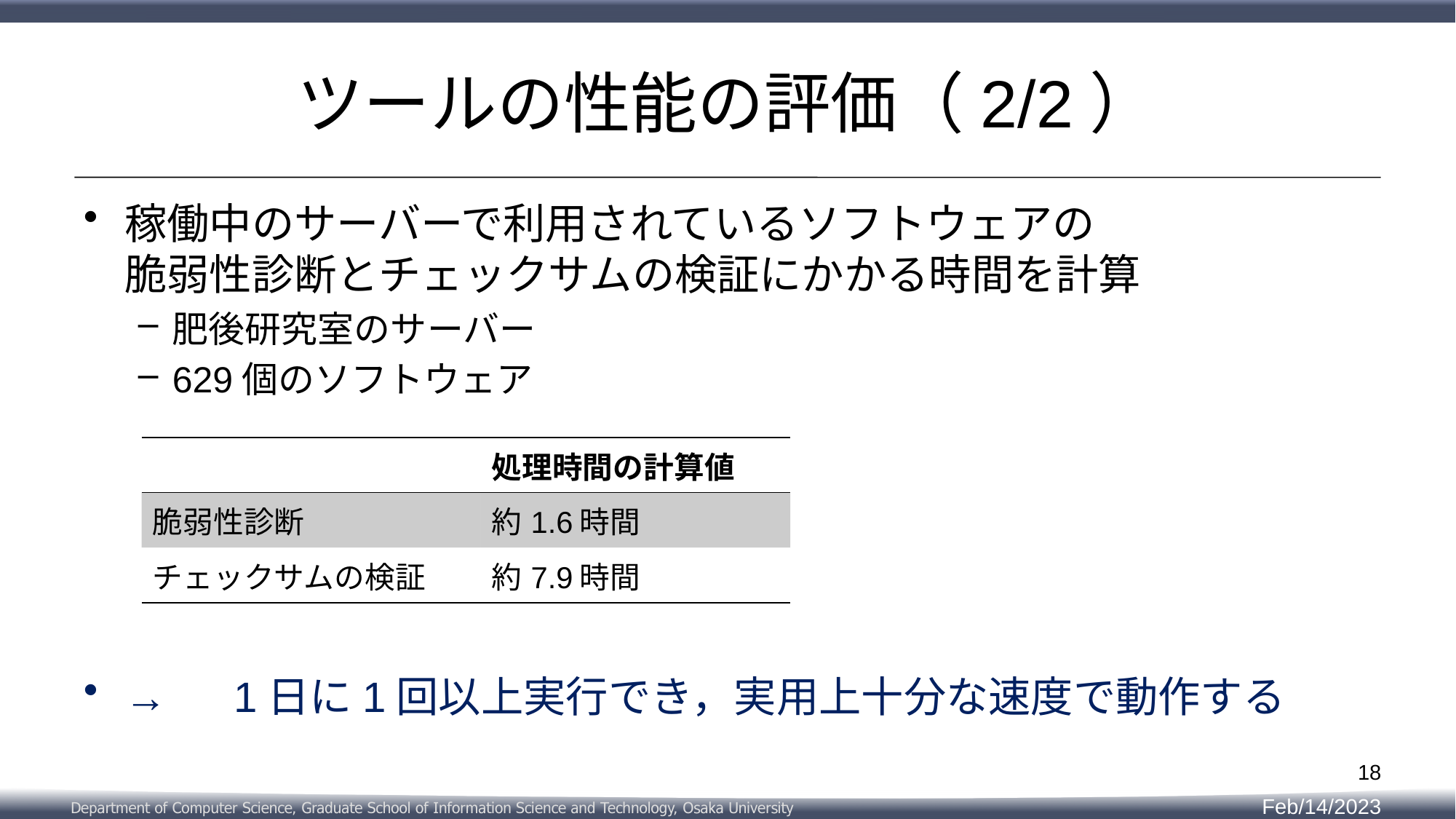

# ツールの性能の評価（2/2）
稼働中のサーバーで利用されているソフトウェアの
脆弱性診断とチェックサムの検証にかかる時間を計算
肥後研究室のサーバー
629個のソフトウェア

→	1日に1回以上実行でき，実用上十分な速度で動作する
|  | 処理時間の計算値 |
| --- | --- |
| 脆弱性診断 | 約1.6時間 |
| チェックサムの検証 | 約7.9時間 |
18
Feb/14/2023